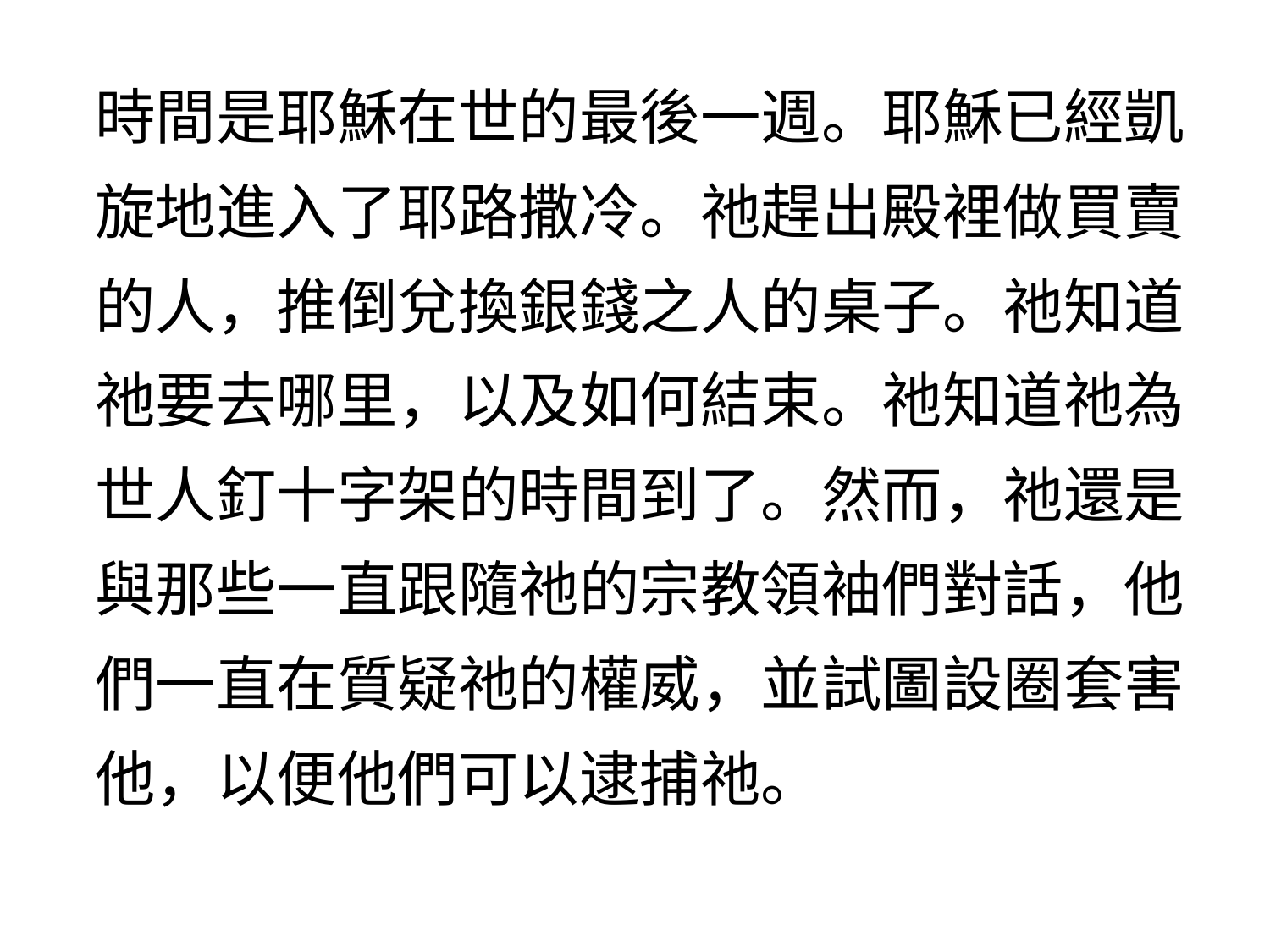

時間是耶穌在世的最後一週。耶穌已經凱旋地進入了耶路撒冷。祂趕出殿裡做買賣的人，推倒兌換銀錢之人的桌子。祂知道祂要去哪里，以及如何結束。祂知道祂為世人釘十字架的時間到了。然而，祂還是與那些一直跟隨祂的宗教領袖們對話，他們一直在質疑祂的權威，並試圖設圈套害他，以便他們可以逮捕祂。